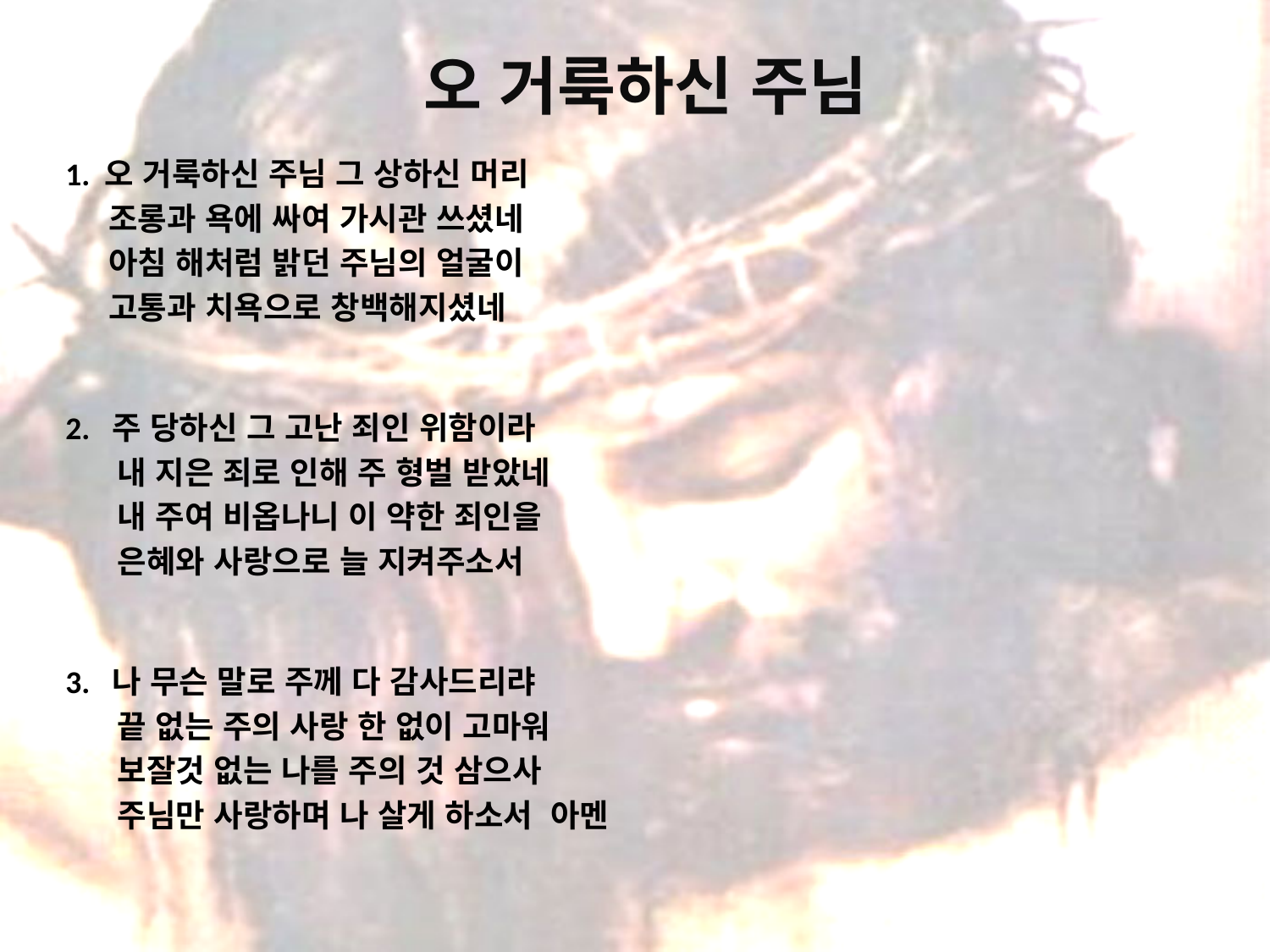

# 오 거룩하신 주님
1. 오 거룩하신 주님 그 상하신 머리
    조롱과 욕에 싸여 가시관 쓰셨네
    아침 해처럼 밝던 주님의 얼굴이
    고통과 치욕으로 창백해지셨네
2.  주 당하신 그 고난 죄인 위함이라
     내 지은 죄로 인해 주 형벌 받았네
     내 주여 비옵나니 이 약한 죄인을
     은혜와 사랑으로 늘 지켜주소서
3.  나 무슨 말로 주께 다 감사드리랴
     끝 없는 주의 사랑 한 없이 고마워
     보잘것 없는 나를 주의 것 삼으사
     주님만 사랑하며 나 살게 하소서  아멘